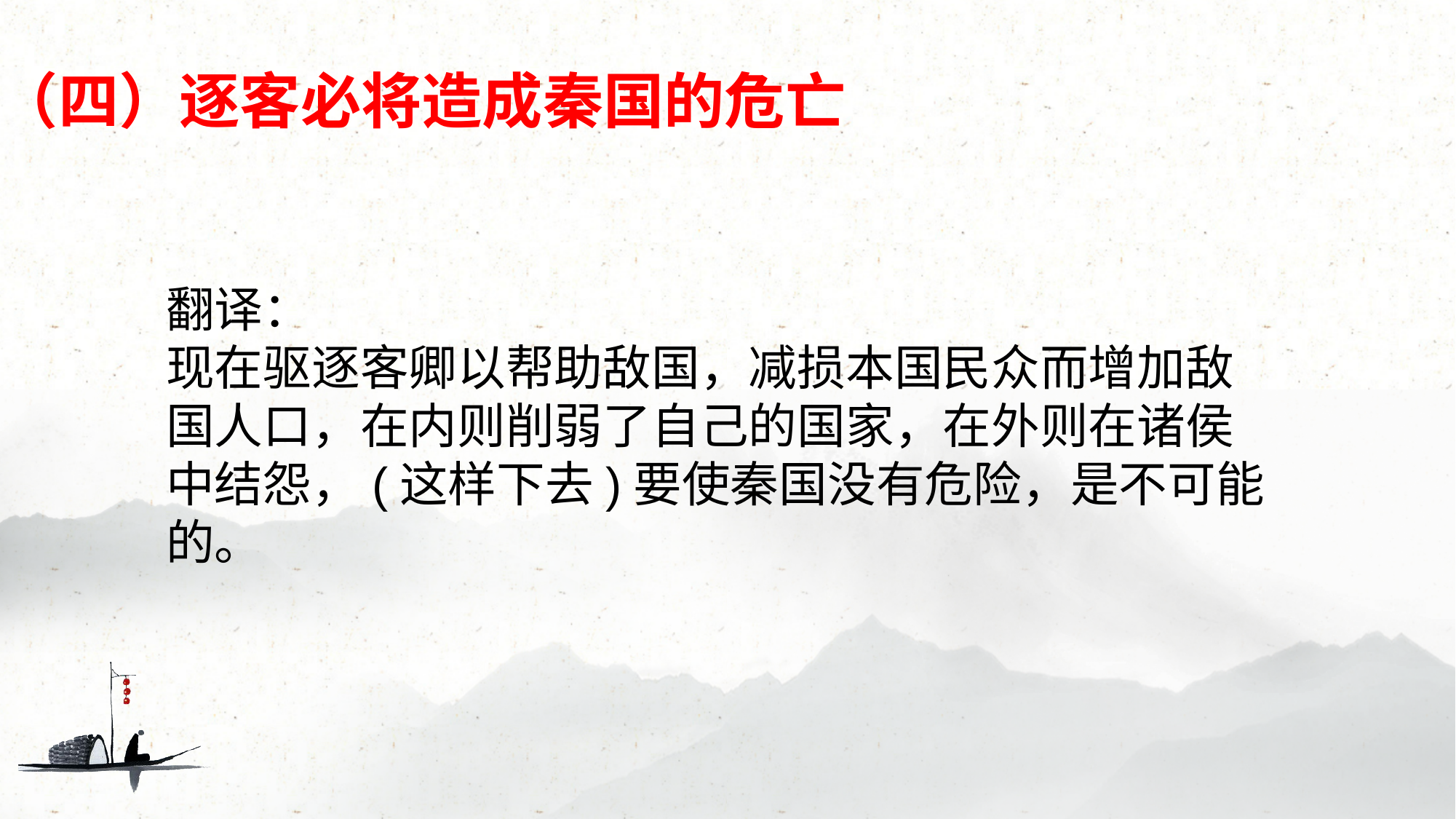

（四）逐客必将造成秦国的危亡
翻译：
现在驱逐客卿以帮助敌国，减损本国民众而增加敌国人口，在内则削弱了自己的国家，在外则在诸侯中结怨，(这样下去)要使秦国没有危险，是不可能的。